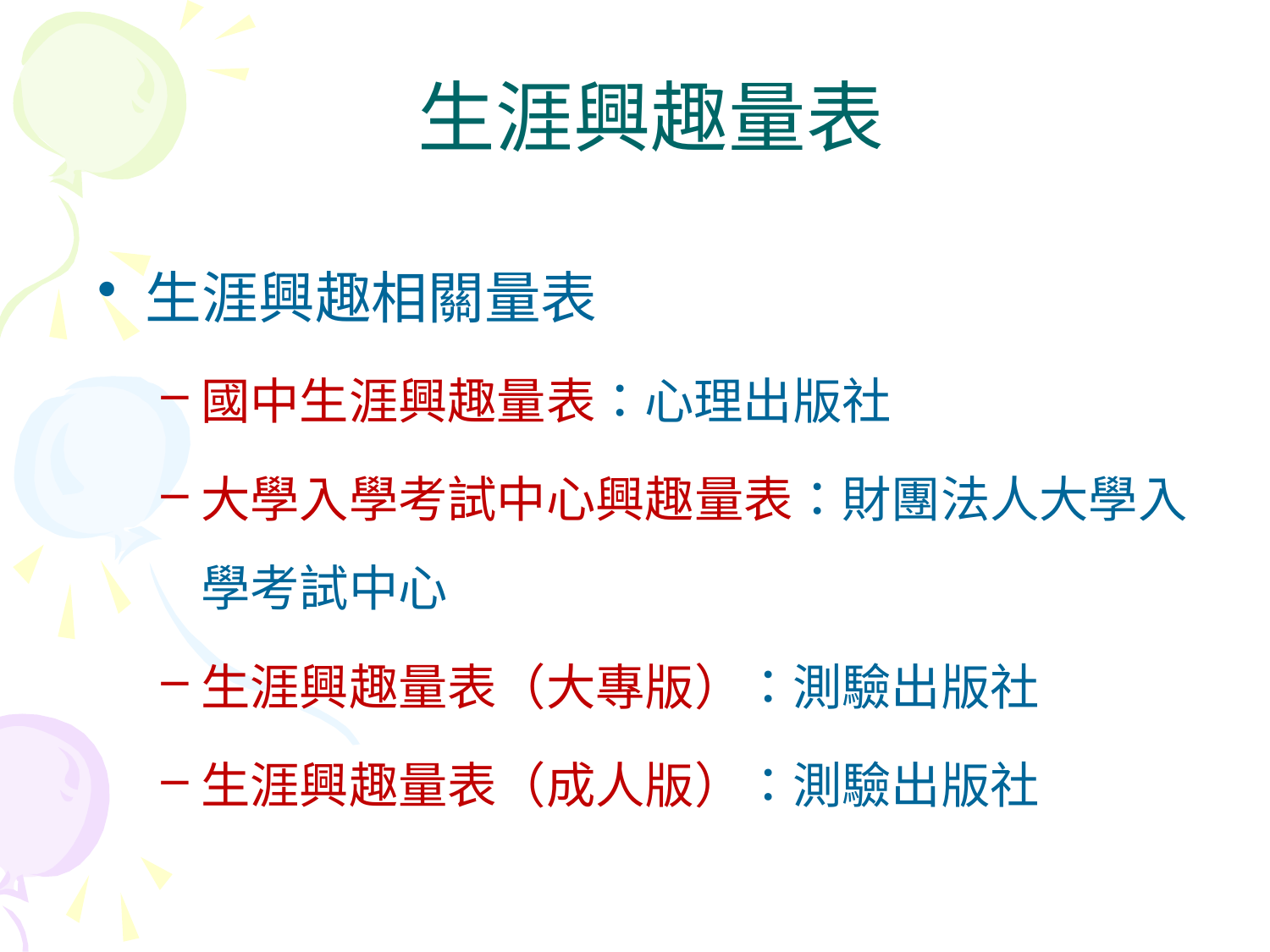

# 生涯興趣量表
生涯興趣相關量表
國中生涯興趣量表：心理出版社
大學入學考試中心興趣量表：財團法人大學入學考試中心
生涯興趣量表（大專版）：測驗出版社
生涯興趣量表（成人版）：測驗出版社